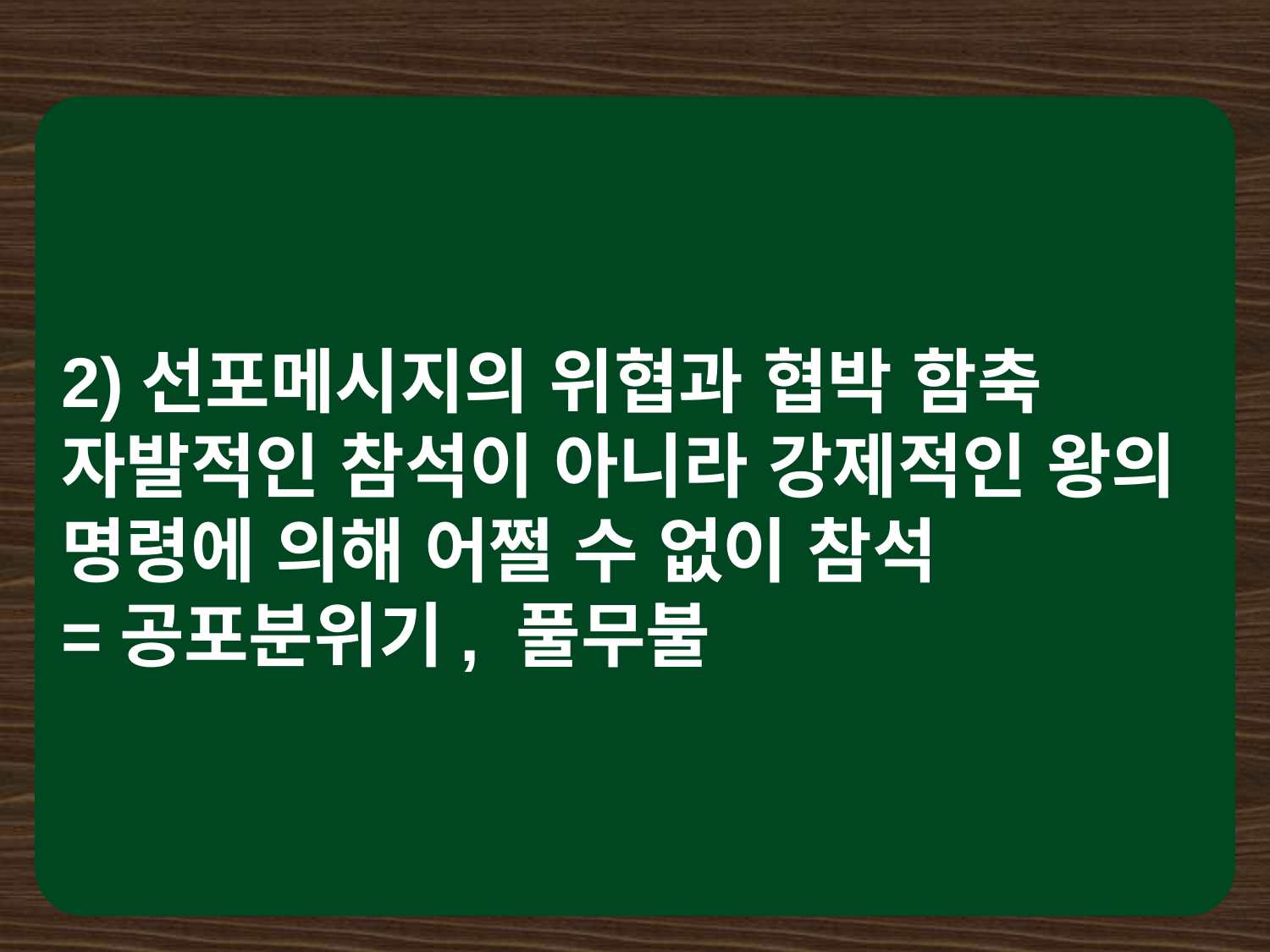

2)선포메시지의 위협과 협박 함축
자발적인 참석이 아니라 강제적인 왕의 명령에 의해 어쩔 수 없이 참석
=공포분위기, 풀무불